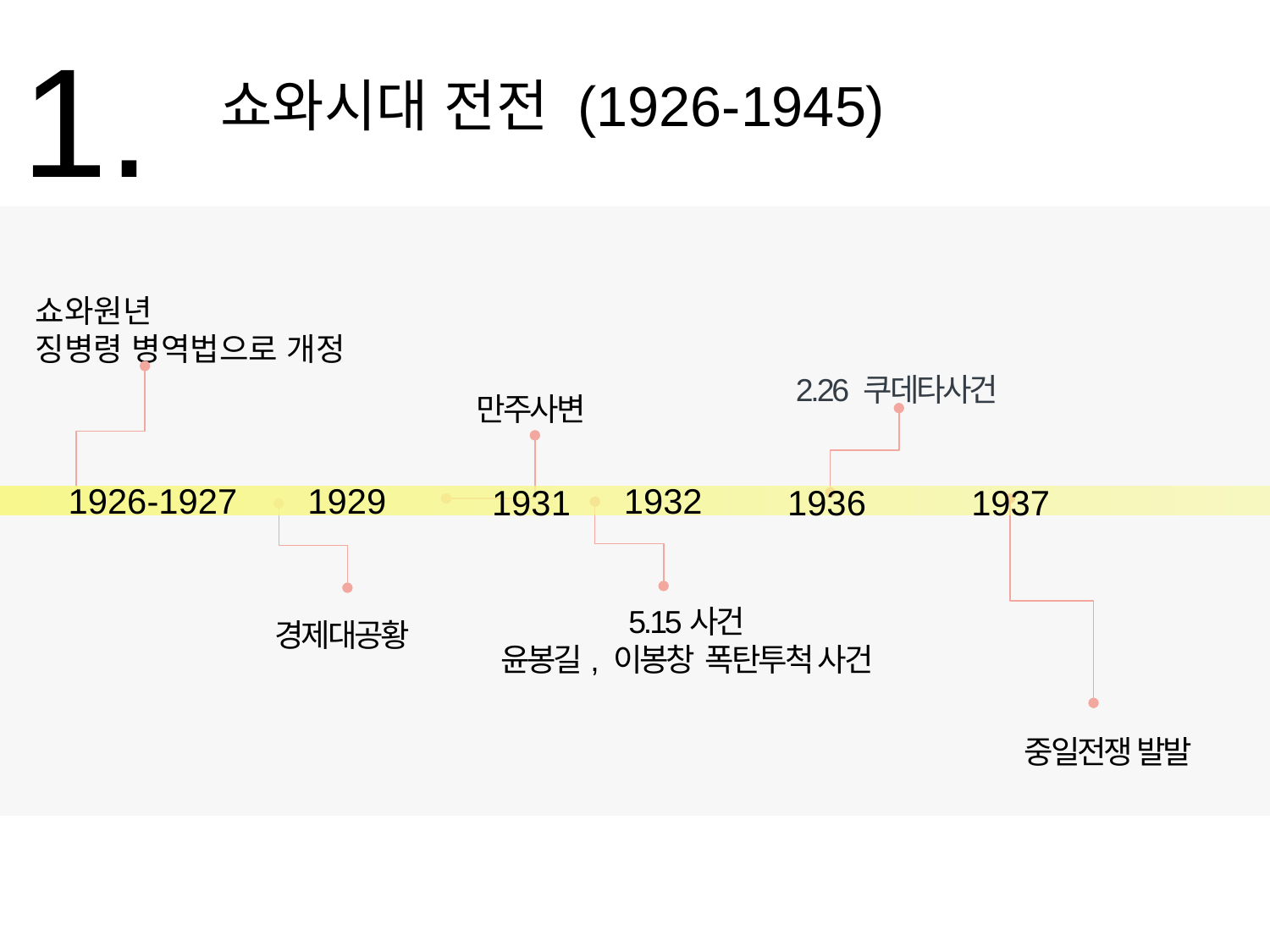

1.
                   쇼와시대 전전 (1926-1945)

쇼와원년
징병령 병역법으로 개정
2.26 쿠데타사건
만주사변
1932
1926-1927
1929
1936
1937
1931

5.15사건
윤봉길, 이봉창  폭탄투척 사건
경제대공황
중일전쟁 발발